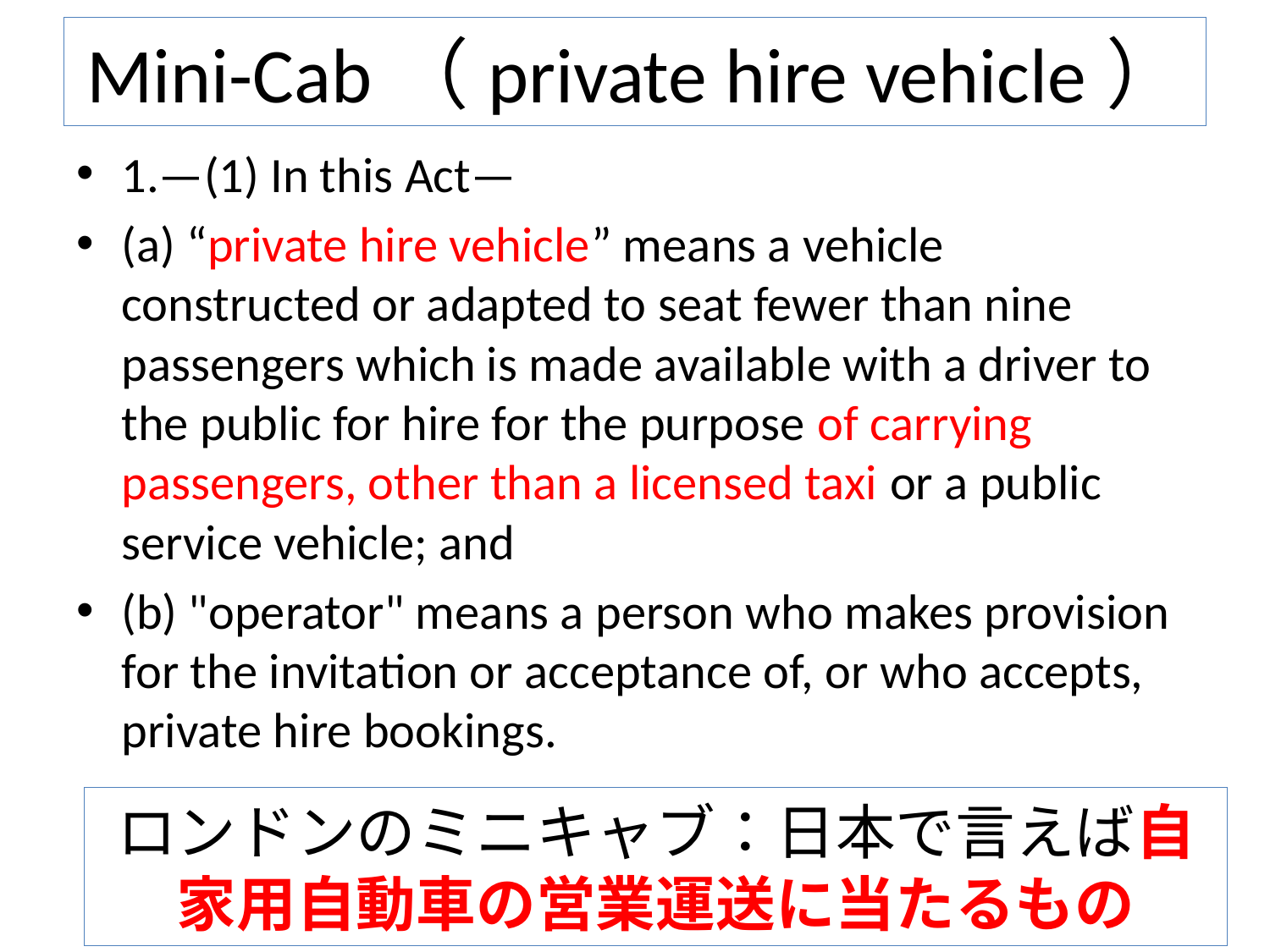

# Mini-Cab（private hire vehicle）
1.—(1) In this Act—
(a) “private hire vehicle” means a vehicle constructed or adapted to seat fewer than nine passengers which is made available with a driver to the public for hire for the purpose of carrying passengers, other than a licensed taxi or a public service vehicle; and
(b) "operator" means a person who makes provision for the invitation or acceptance of, or who accepts, private hire bookings.
ロンドンのミニキャブ：日本で言えば自家用自動車の営業運送に当たるもの